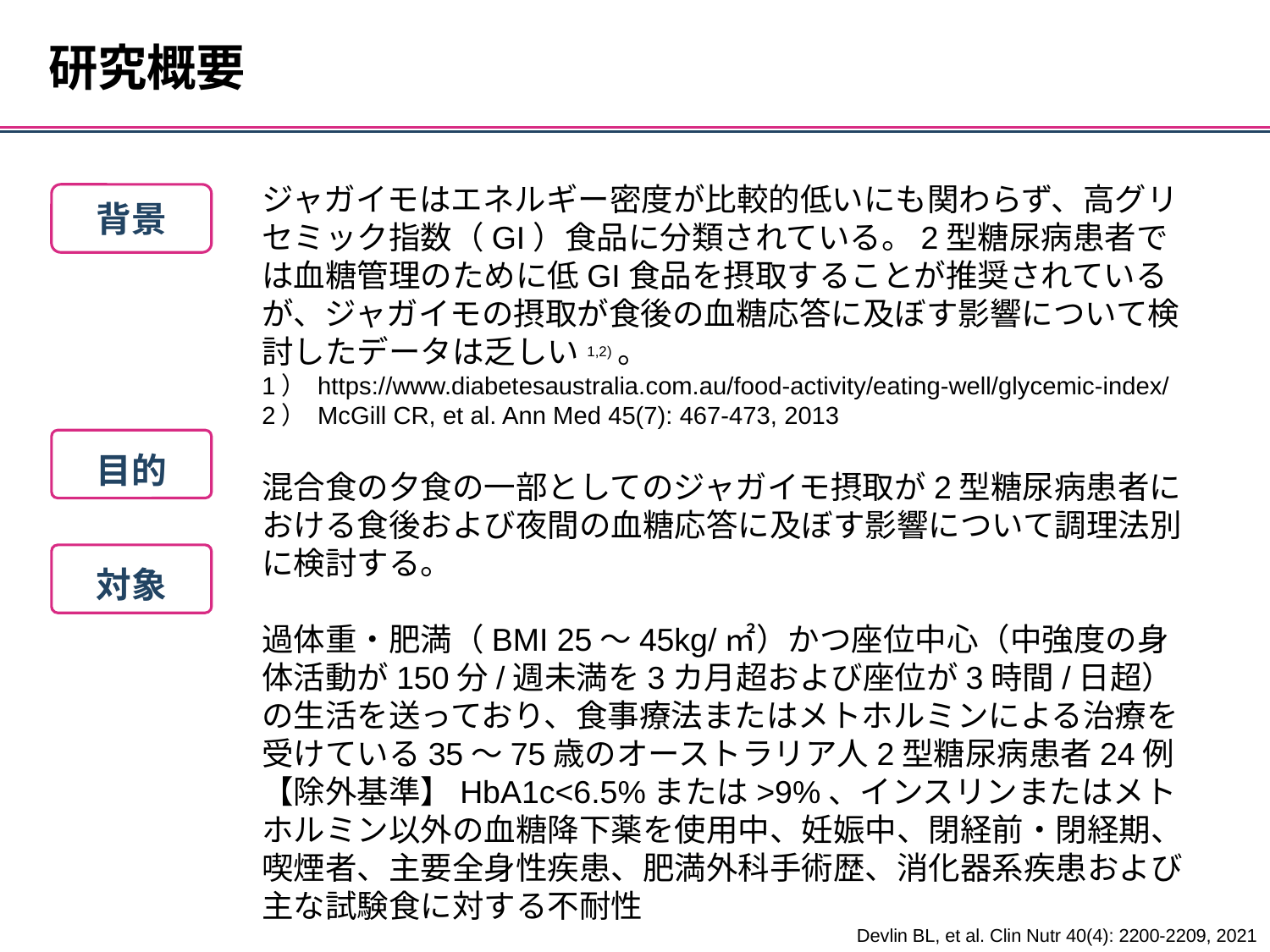

研究概要
ジャガイモはエネルギー密度が比較的低いにも関わらず、高グリセミック指数（GI）食品に分類されている。2型糖尿病患者では血糖管理のために低GI食品を摂取することが推奨されているが、ジャガイモの摂取が食後の血糖応答に及ぼす影響について検討したデータは乏しい1,2)。
1） https://www.diabetesaustralia.com.au/food-activity/eating-well/glycemic-index/
2） McGill CR, et al. Ann Med 45(7): 467-473, 2013

混合食の夕食の一部としてのジャガイモ摂取が2型糖尿病患者における食後および夜間の血糖応答に及ぼす影響について調理法別に検討する。

過体重・肥満（BMI 25～45kg/㎡）かつ座位中心（中強度の身体活動が150分/週未満を3カ月超および座位が3時間/日超）の生活を送っており、食事療法またはメトホルミンによる治療を受けている35～75歳のオーストラリア人2型糖尿病患者24例
【除外基準】HbA1c<6.5%または>9%、インスリンまたはメトホルミン以外の血糖降下薬を使用中、妊娠中、閉経前・閉経期、喫煙者、主要全身性疾患、肥満外科手術歴、消化器系疾患および主な試験食に対する不耐性

背景

目的

対象
Devlin BL, et al. Clin Nutr 40(4): 2200-2209, 2021